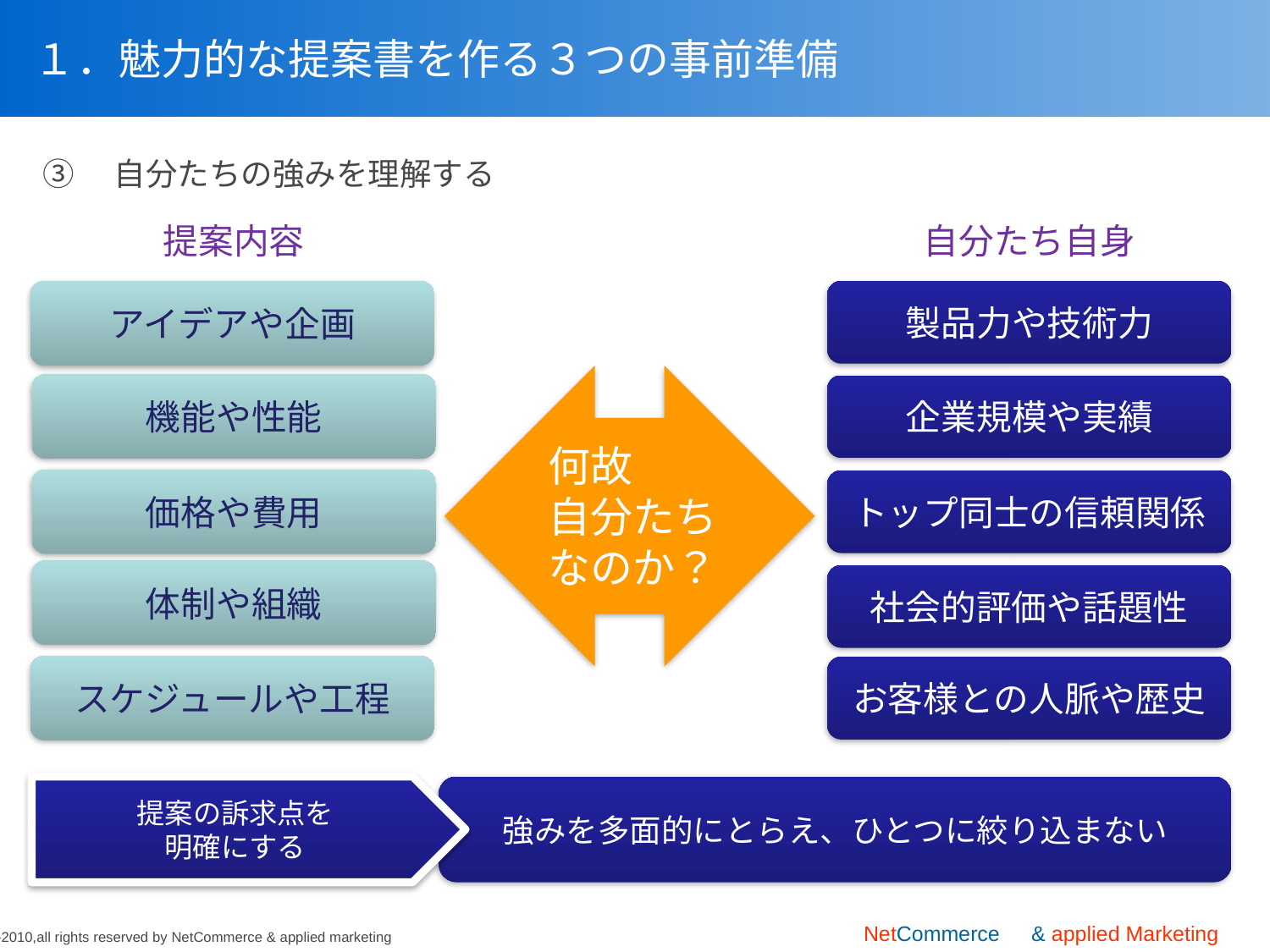

# １．魅力的な提案書を作る３つの事前準備
③　自分たちの強みを理解する
提案内容
自分たち自身
アイデアや企画
製品力や技術力

機能や性能
企業規模や実績
何故
自分たち
なのか？
価格や費用
トップ同士の信頼関係
体制や組織
社会的評価や話題性
スケジュールや工程
お客様との人脈や歴史
提案の訴求点を
明確にする
強みを多面的にとらえ、ひとつに絞り込まない